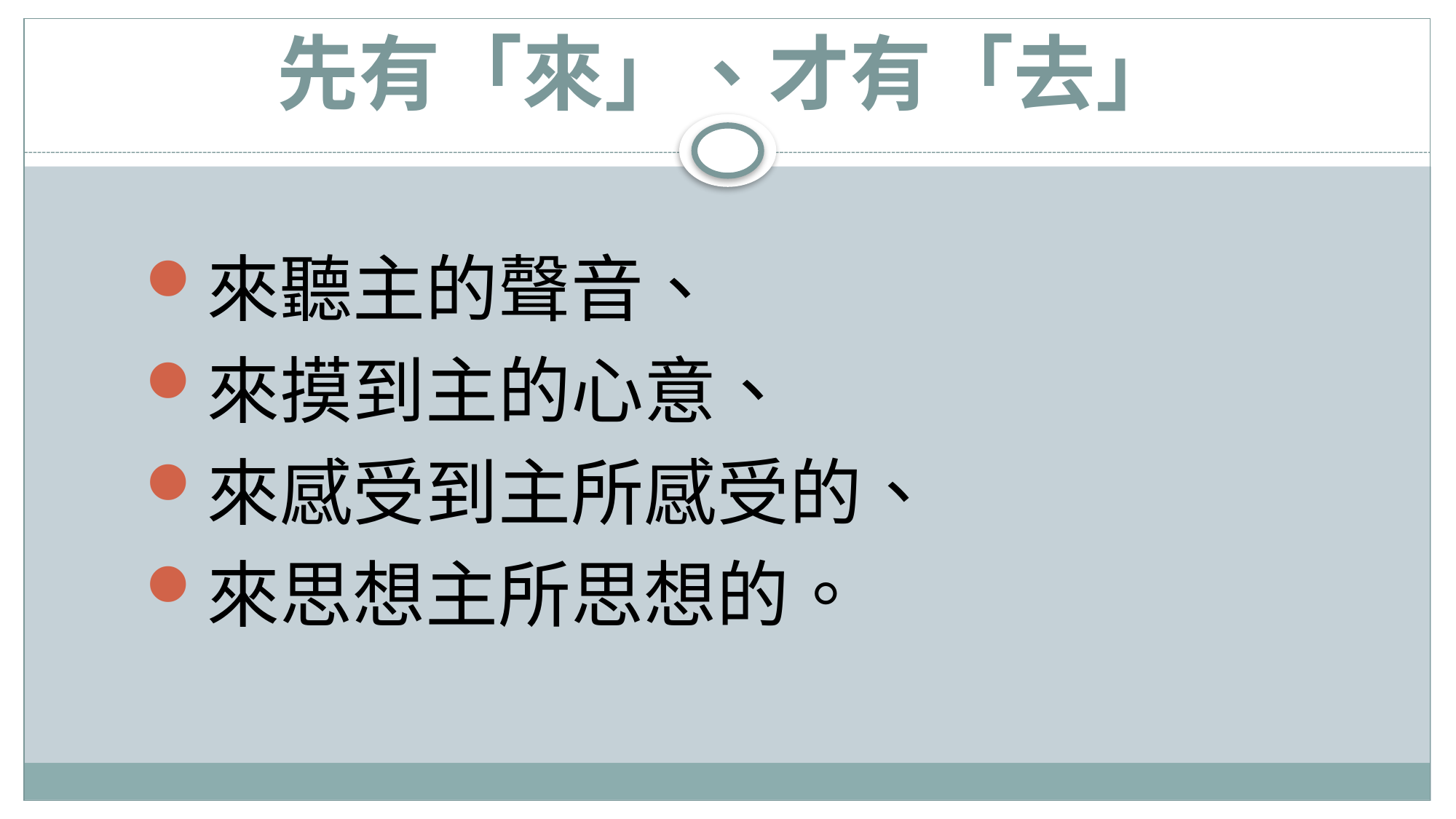

# 先有「來」、才有「去」
來聽主的聲音、
來摸到主的心意、
來感受到主所感受的、
來思想主所思想的。